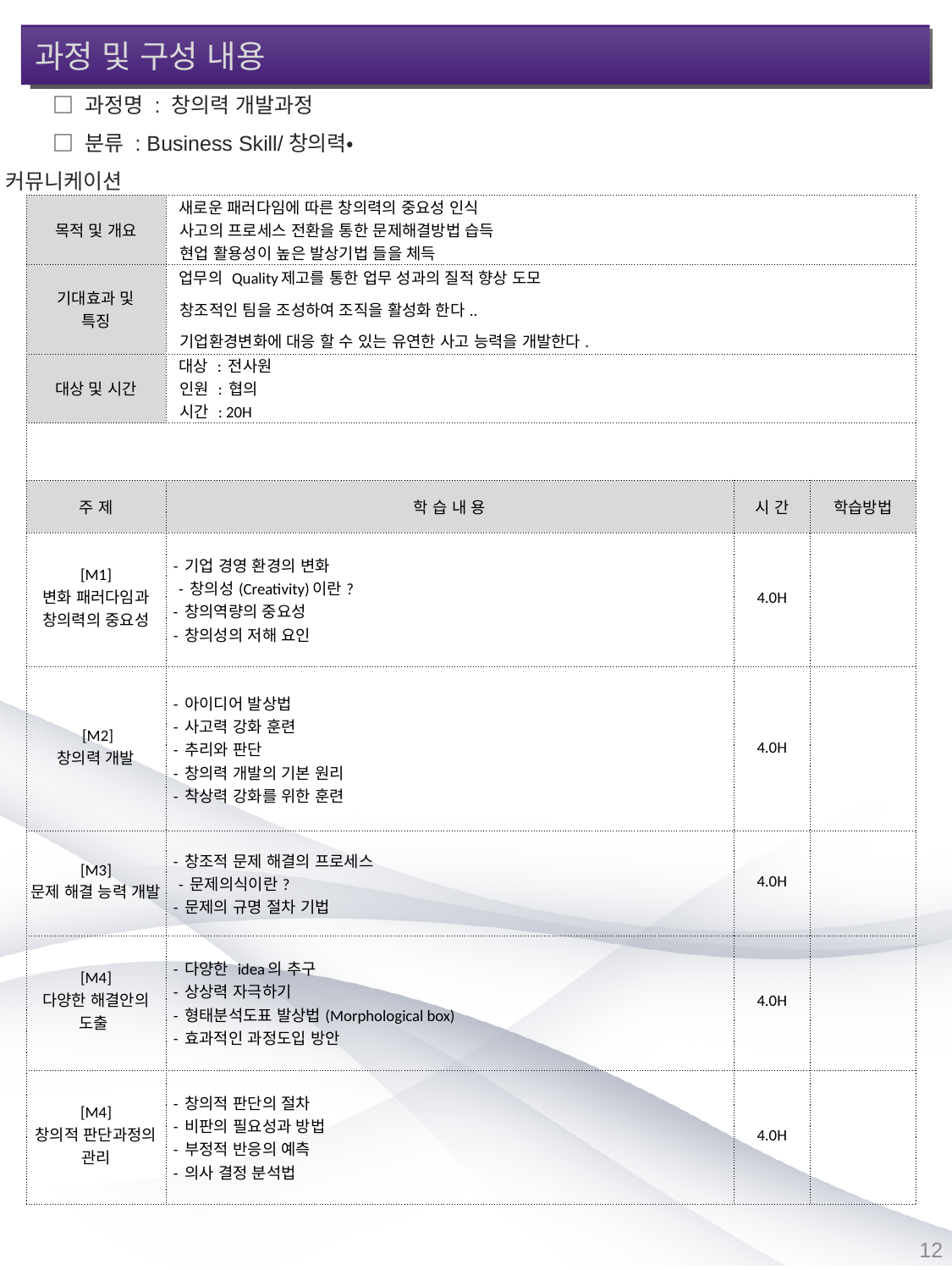

과정 및 구성 내용
□ 과정명 : 창의력 개발과정
□ 분류 : Business Skill/창의력•커뮤니케이션
| 목적 및 개요 | 새로운 패러다임에 따른 창의력의 중요성 인식 사고의 프로세스 전환을 통한 문제해결방법 습득 현업 활용성이 높은 발상기법 들을 체득 |  |  |
| --- | --- | --- | --- |
| 기대효과 및 특징 | 업무의 Quality제고를 통한 업무 성과의 질적 향상 도모 창조적인 팀을 조성하여 조직을 활성화 한다.. 기업환경변화에 대응 할 수 있는 유연한 사고 능력을 개발한다. |  |  |
| 대상 및 시간 | 대상 : 전사원 인원 : 협의 시간 : 20H |  |  |
|  |  |  |  |
| 주 제 | 학 습 내 용 | 시 간 | 학습방법 |
| [M1] 변화 패러다임과 창의력의 중요성 | - 기업 경영 환경의 변화 - 창의성(Creativity)이란? - 창의역량의 중요성 - 창의성의 저해 요인 | 4.0H |  |
| [M2] 창의력 개발 | - 아이디어 발상법 - 사고력 강화 훈련 - 추리와 판단 - 창의력 개발의 기본 원리 - 착상력 강화를 위한 훈련 | 4.0H |  |
| [M3] 문제 해결 능력 개발 | - 창조적 문제 해결의 프로세스 - 문제의식이란? - 문제의 규명 절차 기법 | 4.0H |  |
| [M4] 다양한 해결안의 도출 | - 다양한 idea의 추구 - 상상력 자극하기 - 형태분석도표 발상법(Morphological box) - 효과적인 과정도입 방안 | 4.0H |  |
| [M4] 창의적 판단과정의 관리 | - 창의적 판단의 절차 - 비판의 필요성과 방법 - 부정적 반응의 예측 - 의사 결정 분석법 | 4.0H |  |
12